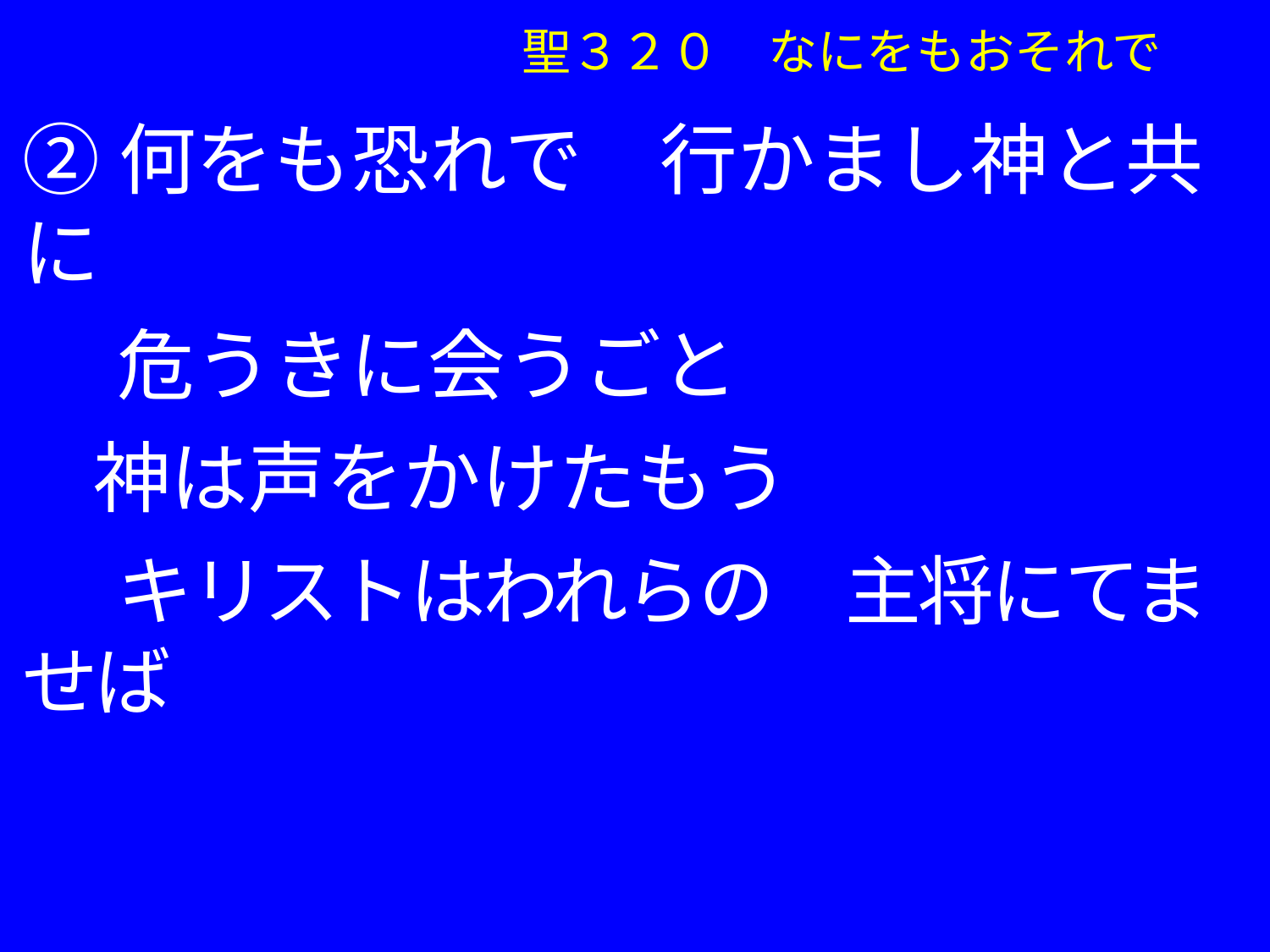

聖３２０　なにをもおそれで
②何をも恐れで　行かまし神と共に
　 危うきに会うごと
   神は声をかけたもう
　 キリストはわれらの　主将にてませば